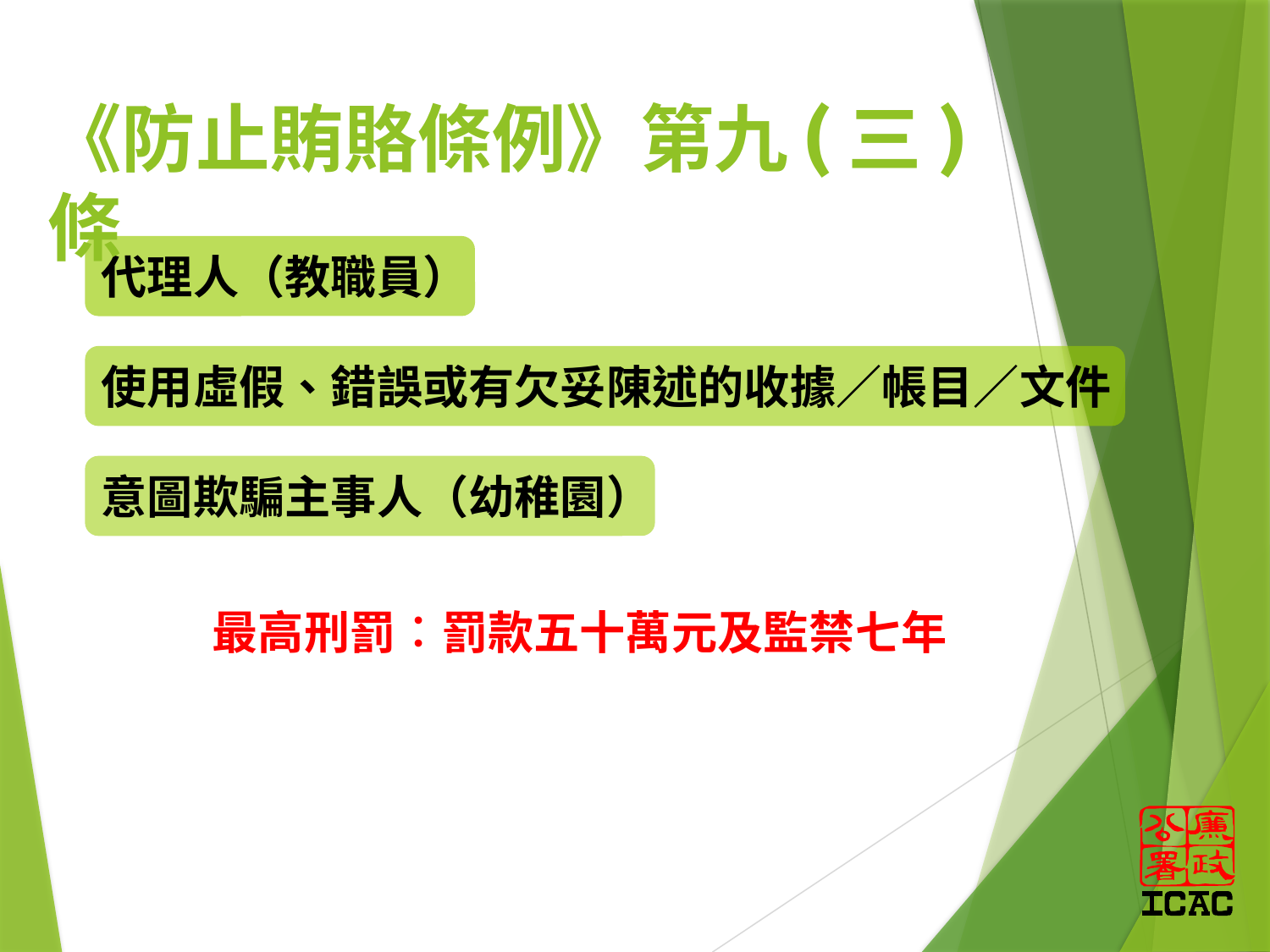

《防止賄賂條例》第九(三)條
代理人（教職員）
使用虛假、錯誤或有欠妥陳述的收據／帳目／文件
意圖欺騙主事人（幼稚園）
最高刑罰︰罰款五十萬元及監禁七年